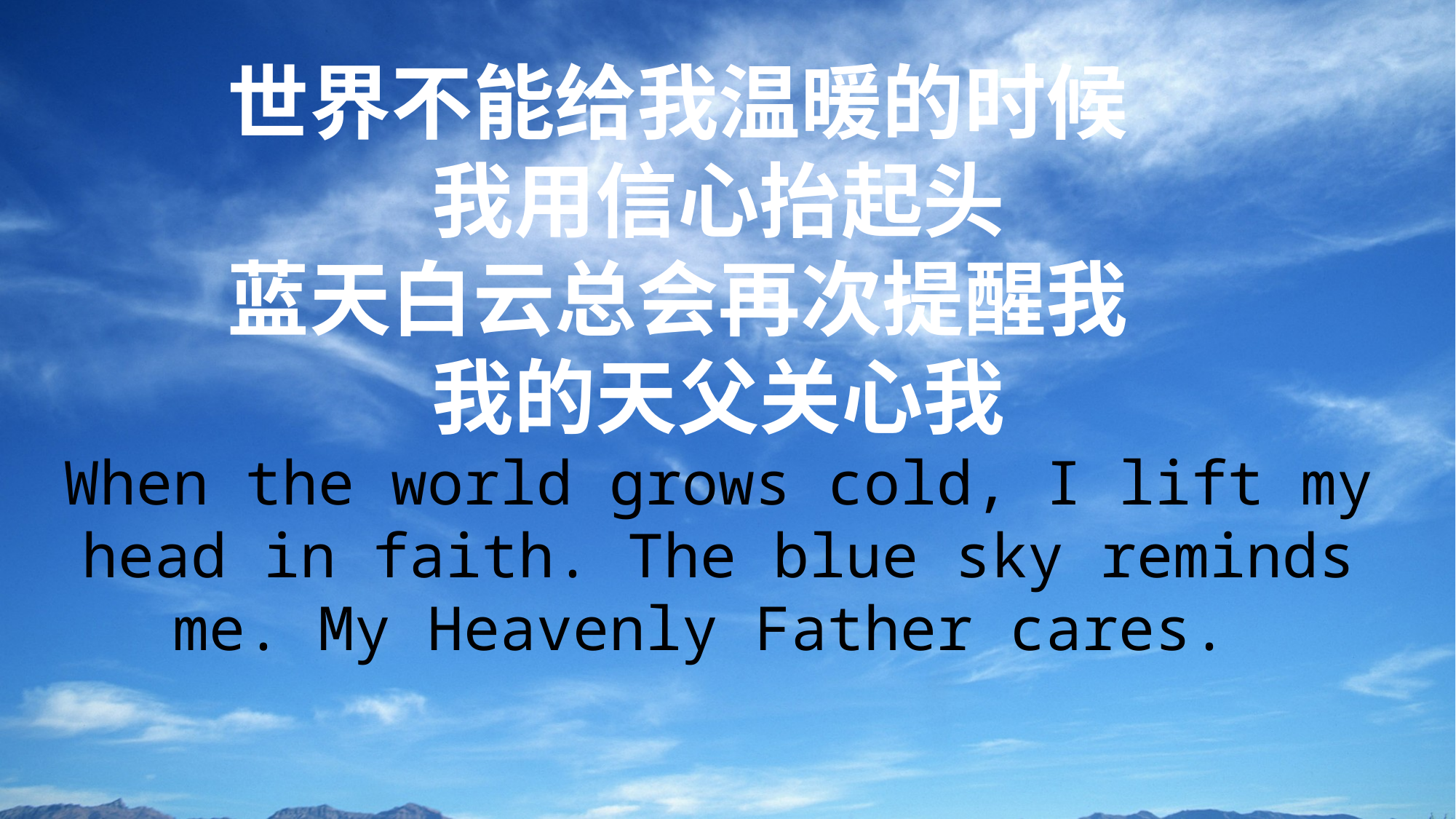

世界不能给我温暖的时候
我用信心抬起头
蓝天白云总会再次提醒我
我的天父关心我
When the world grows cold, I lift my head in faith. The blue sky reminds me. My Heavenly Father cares.